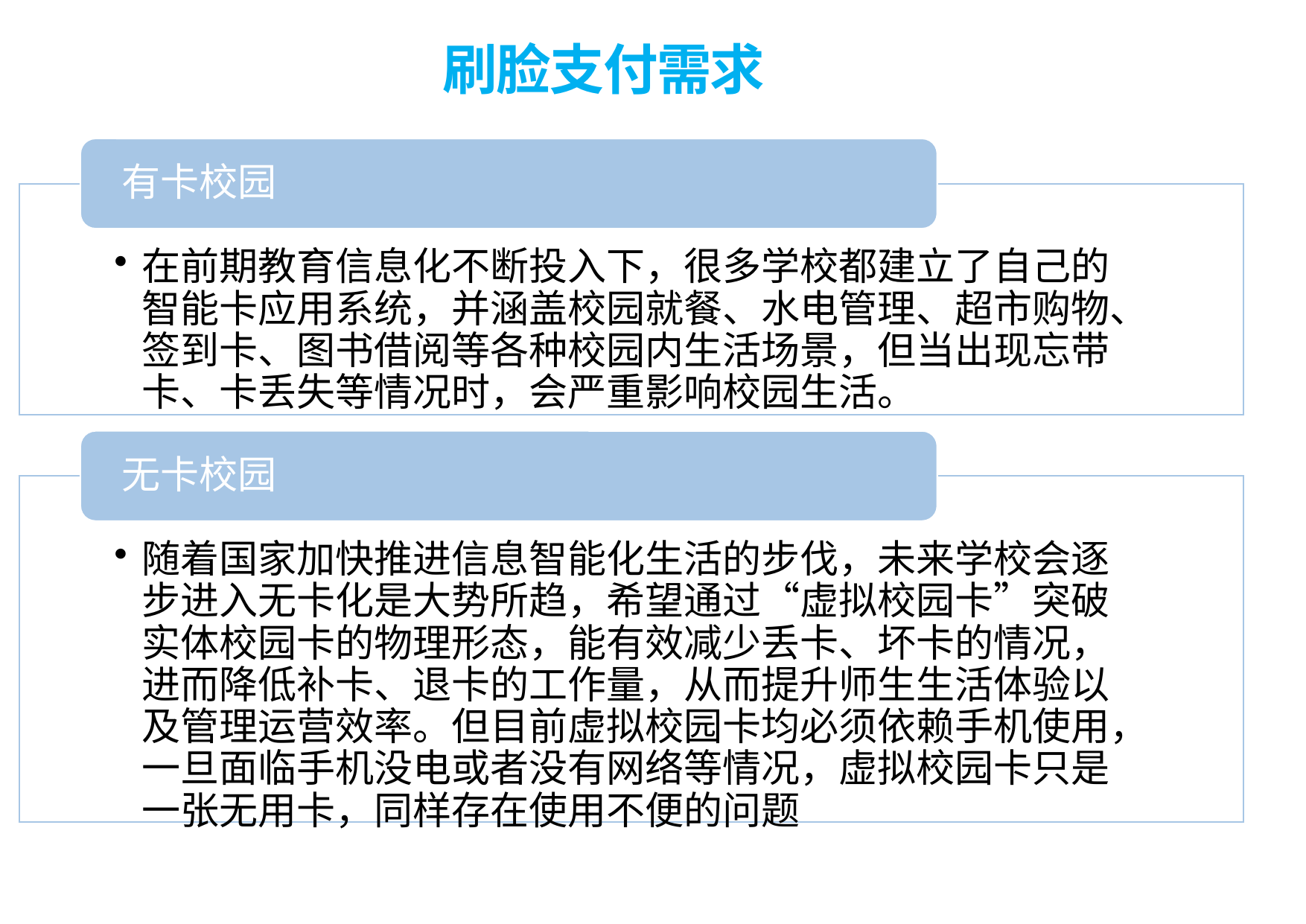

刷脸支付需求
在前期教育信息化不断投入下，很多学校都建立了自己的智能卡应用系统，并涵盖校园就餐、水电管理、超市购物、签到卡、图书借阅等各种校园内生活场景，但当出现忘带卡、卡丢失等情况时，会严重影响校园生活。
有卡校园
随着国家加快推进信息智能化生活的步伐，未来学校会逐步进入无卡化是大势所趋，希望通过“虚拟校园卡”突破实体校园卡的物理形态，能有效减少丢卡、坏卡的情况，进而降低补卡、退卡的工作量，从而提升师生生活体验以及管理运营效率。但目前虚拟校园卡均必须依赖手机使用，一旦面临手机没电或者没有网络等情况，虚拟校园卡只是一张无用卡，同样存在使用不便的问题
无卡校园